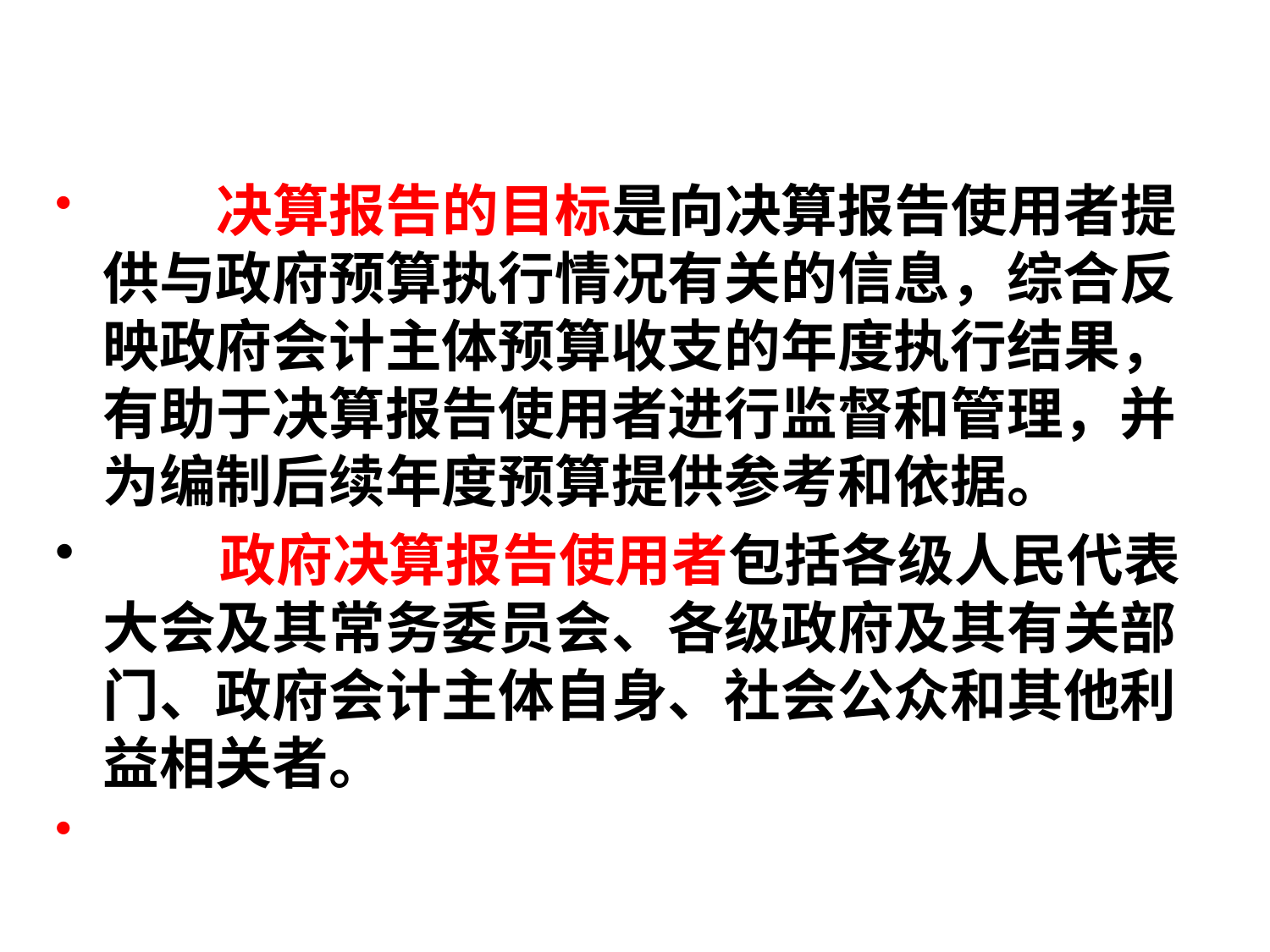

决算报告的目标是向决算报告使用者提供与政府预算执行情况有关的信息，综合反映政府会计主体预算收支的年度执行结果，有助于决算报告使用者进行监督和管理，并为编制后续年度预算提供参考和依据。
        政府决算报告使用者包括各级人民代表大会及其常务委员会、各级政府及其有关部门、政府会计主体自身、社会公众和其他利益相关者。